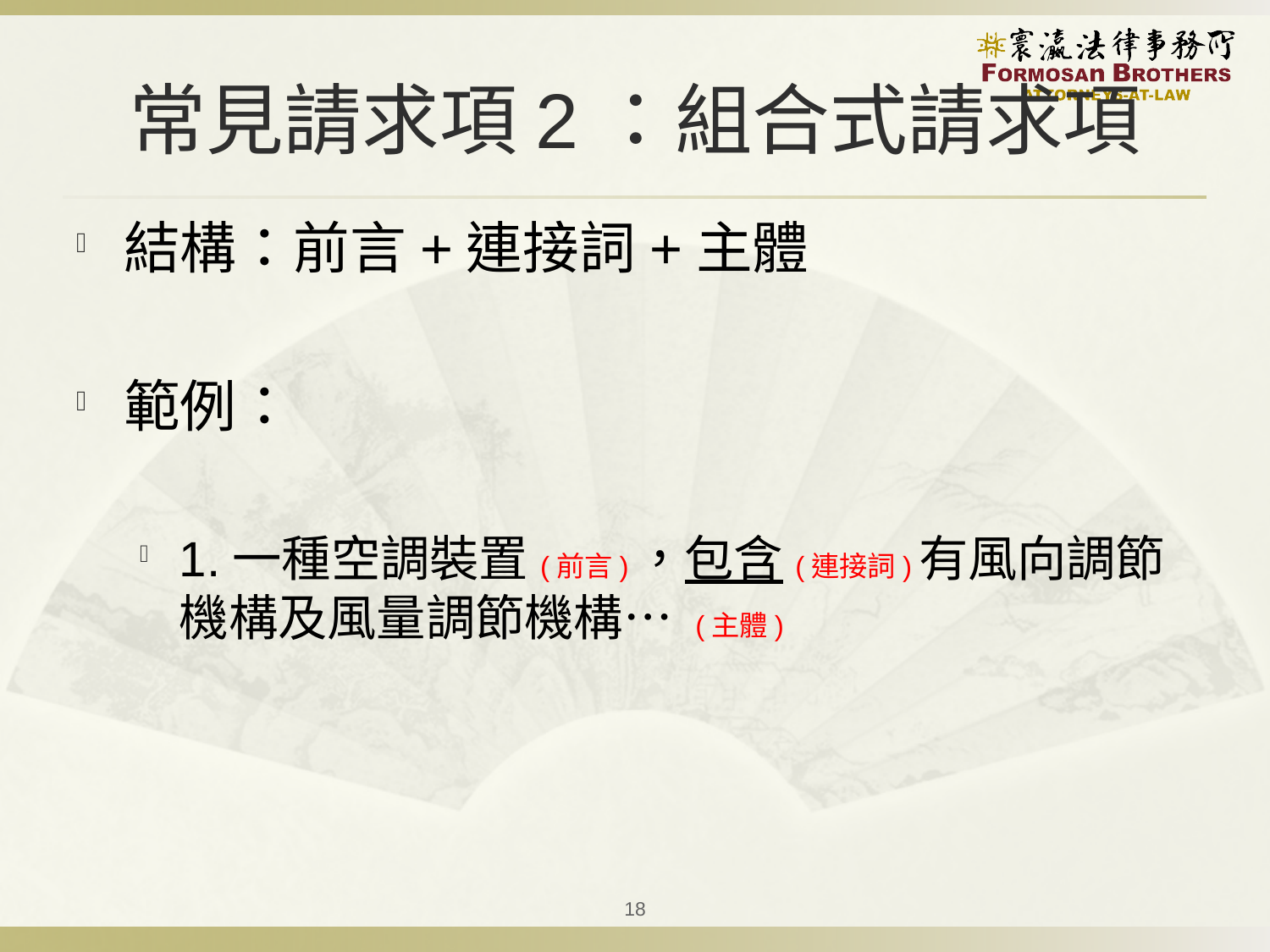

# 常見請求項2：組合式請求項
結構：前言+連接詞+主體

範例：

1.一種空調裝置(前言)，包含(連接詞)有風向調節機構及風量調節機構… (主體)
18